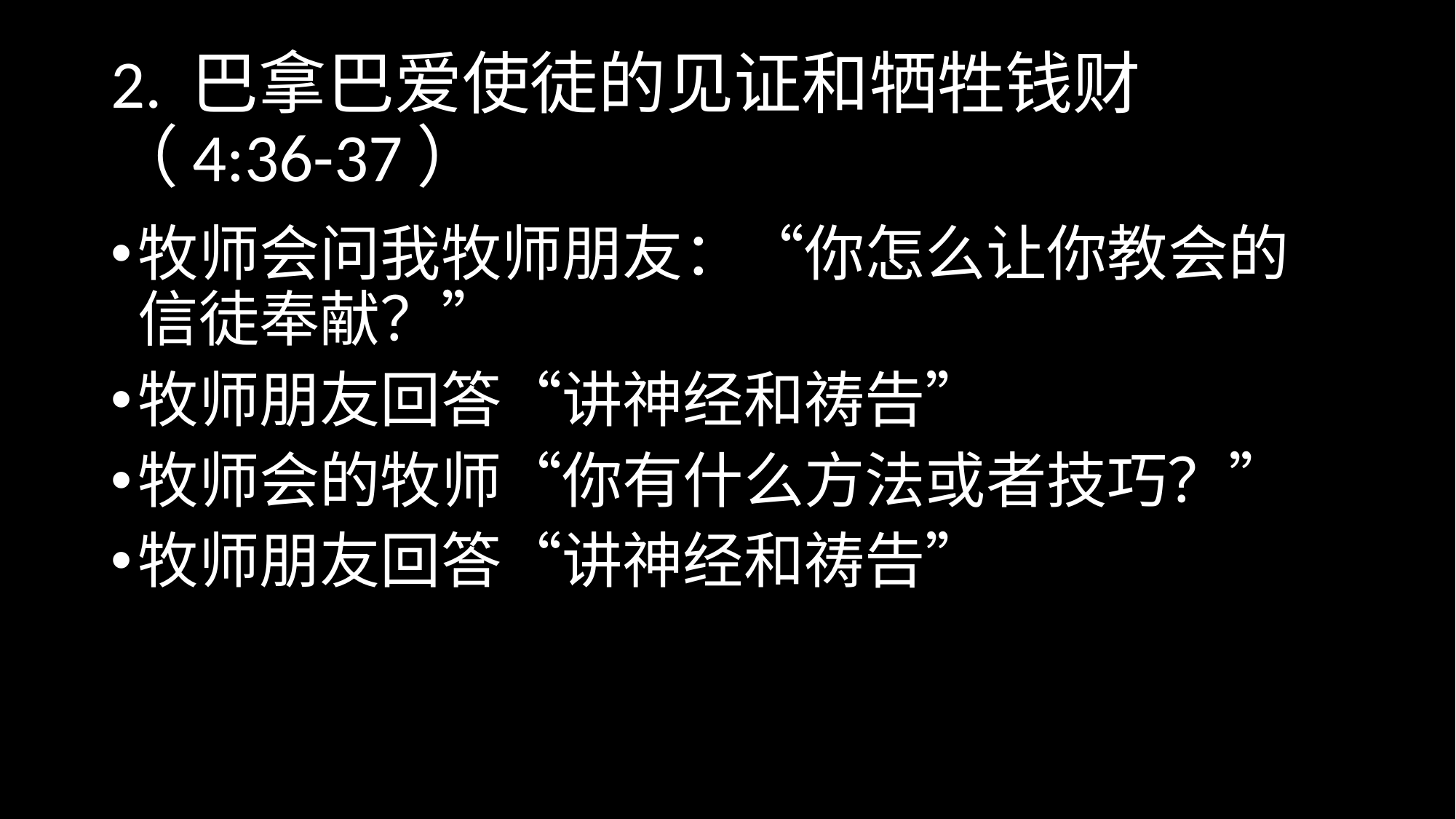

# 2. 巴拿巴爱使徒的见证和牺牲钱财（4:36-37）
牧师会问我牧师朋友：“你怎么让你教会的信徒奉献？”
牧师朋友回答“讲神经和祷告”
牧师会的牧师“你有什么方法或者技巧？”
牧师朋友回答“讲神经和祷告”